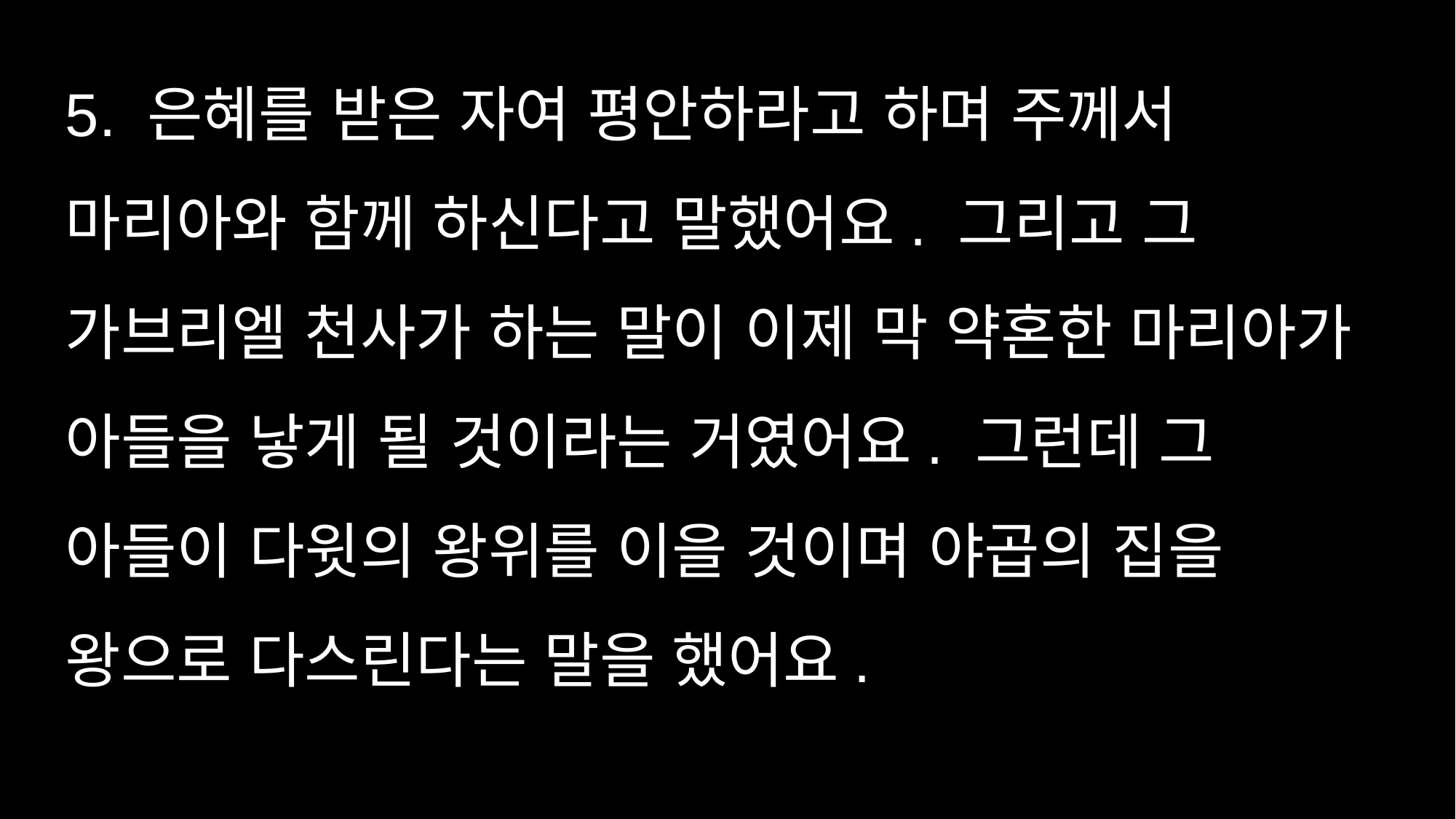

5. 은혜를 받은 자여 평안하라고 하며 주께서 마리아와 함께 하신다고 말했어요. 그리고 그 가브리엘 천사가 하는 말이 이제 막 약혼한 마리아가 아들을 낳게 될 것이라는 거였어요. 그런데 그 아들이 다윗의 왕위를 이을 것이며 야곱의 집을 왕으로 다스린다는 말을 했어요.